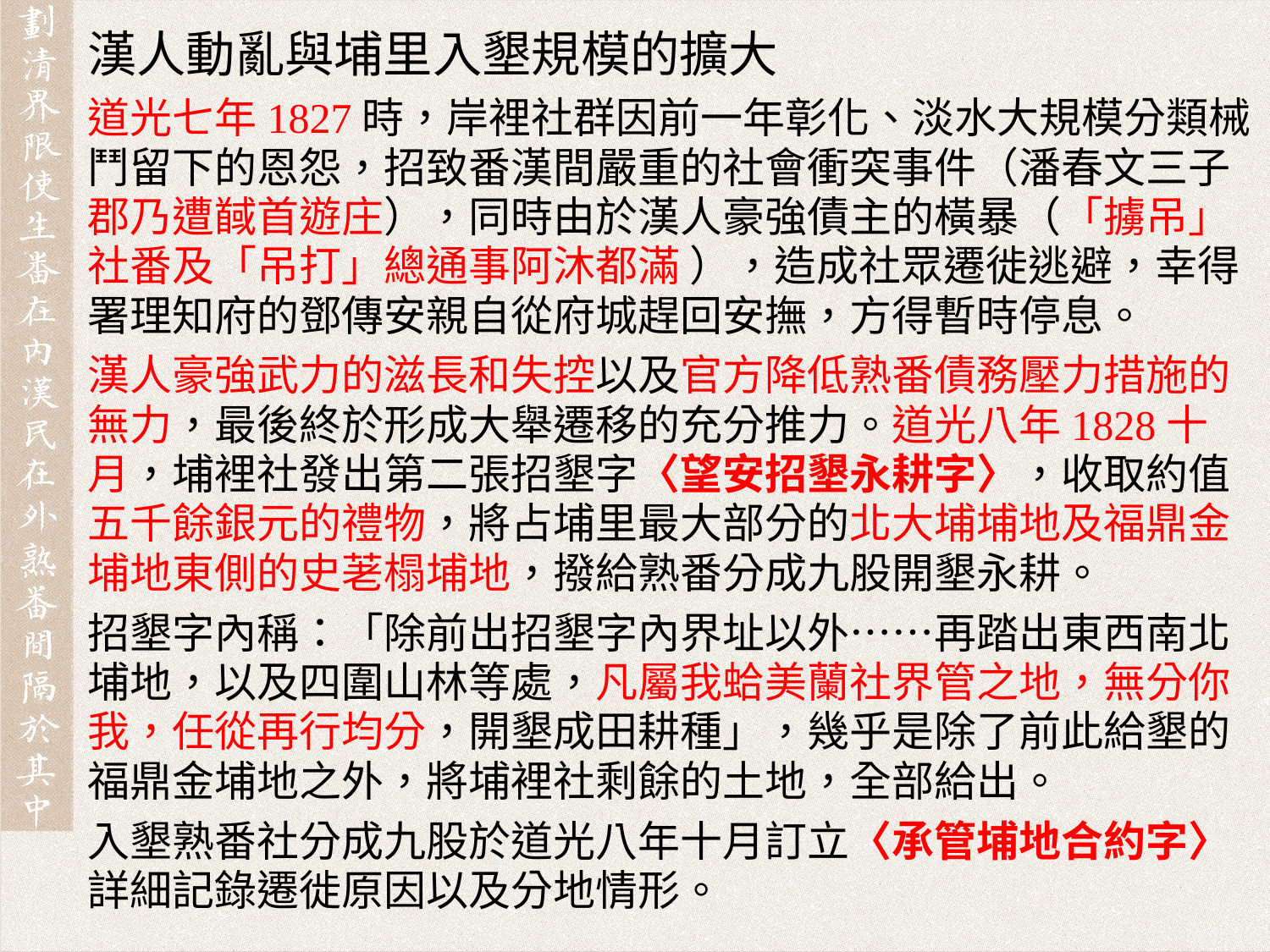

漢人動亂與埔里入墾規模的擴大
道光七年1827時，岸裡社群因前一年彰化、淡水大規模分類械鬥留下的恩怨，招致番漢間嚴重的社會衝突事件（潘春文三子郡乃遭馘首遊庄），同時由於漢人豪強債主的橫暴（「擄吊」社番及「吊打」總通事阿沐都滿 ），造成社眾遷徙逃避，幸得署理知府的鄧傳安親自從府城趕回安撫，方得暫時停息。
漢人豪強武力的滋長和失控以及官方降低熟番債務壓力措施的無力，最後終於形成大舉遷移的充分推力。道光八年1828十月，埔裡社發出第二張招墾字〈望安招墾永耕字〉，收取約值五千餘銀元的禮物，將占埔里最大部分的北大埔埔地及福鼎金埔地東側的史荖榻埔地，撥給熟番分成九股開墾永耕。
招墾字內稱：「除前出招墾字內界址以外……再踏出東西南北埔地，以及四圍山林等處，凡屬我蛤美蘭社界管之地，無分你我，任從再行均分，開墾成田耕種」，幾乎是除了前此給墾的福鼎金埔地之外，將埔裡社剩餘的土地，全部給出。
入墾熟番社分成九股於道光八年十月訂立〈承管埔地合約字〉詳細記錄遷徙原因以及分地情形。